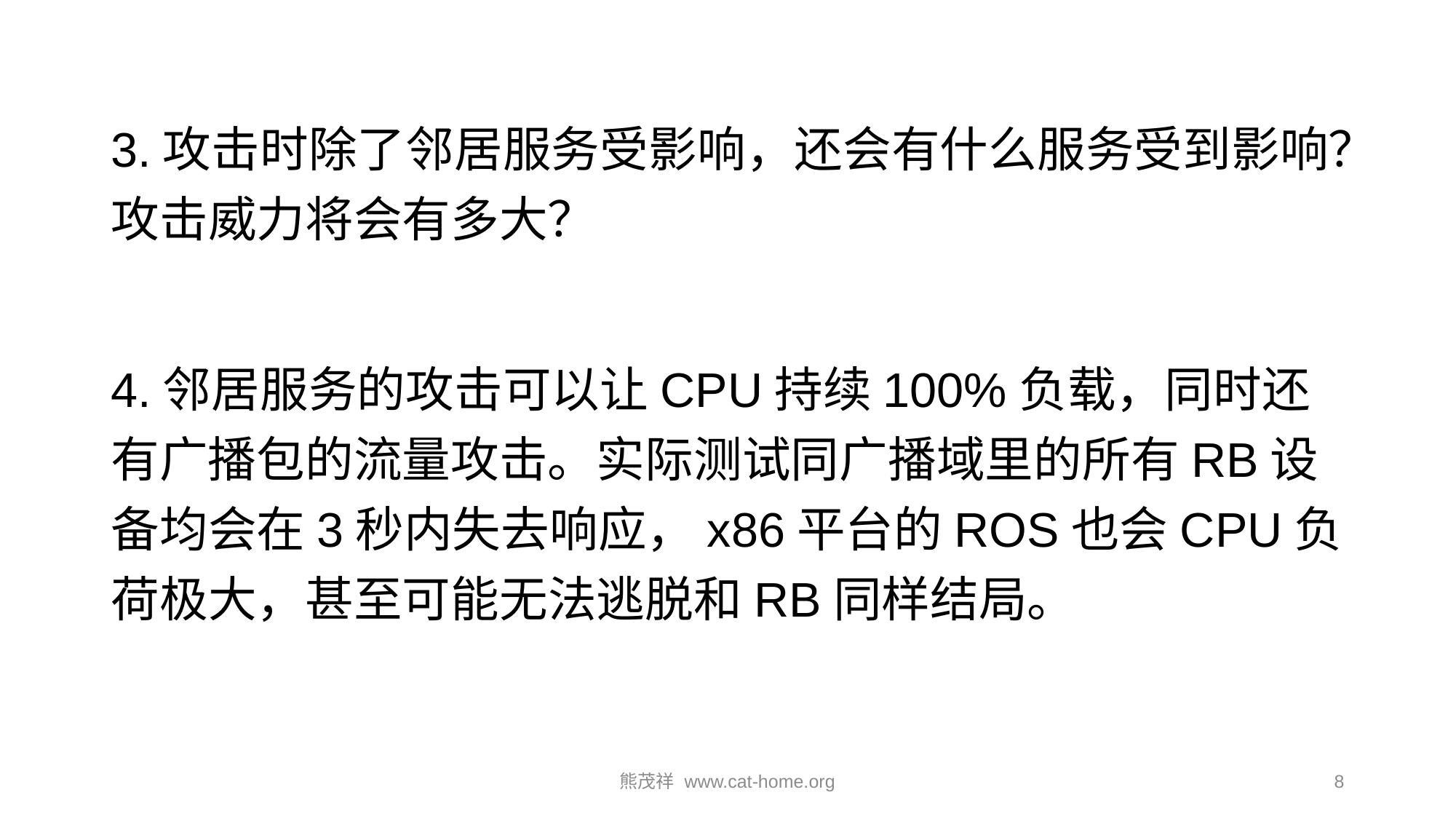

3.攻击时除了邻居服务受影响，还会有什么服务受到影响？攻击威力将会有多大？

4.邻居服务的攻击可以让CPU持续100%负载，同时还有广播包的流量攻击。实际测试同广播域里的所有RB设备均会在3秒内失去响应，x86平台的ROS也会CPU负荷极大，甚至可能无法逃脱和RB同样结局。

熊茂祥 www.cat-home.org
8